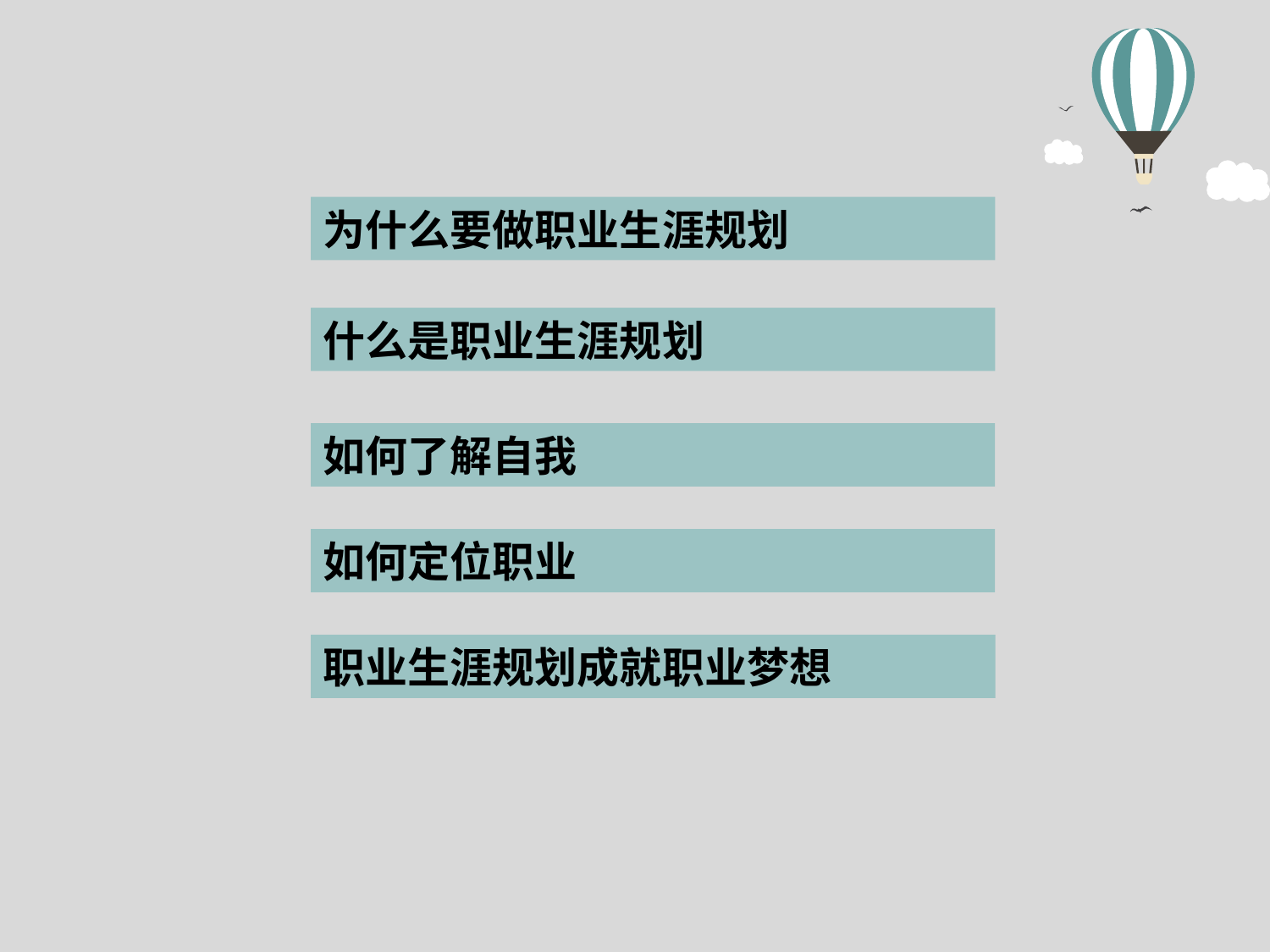

为什么要做职业生涯规划
什么是职业生涯规划
如何了解自我
如何定位职业
职业生涯规划成就职业梦想